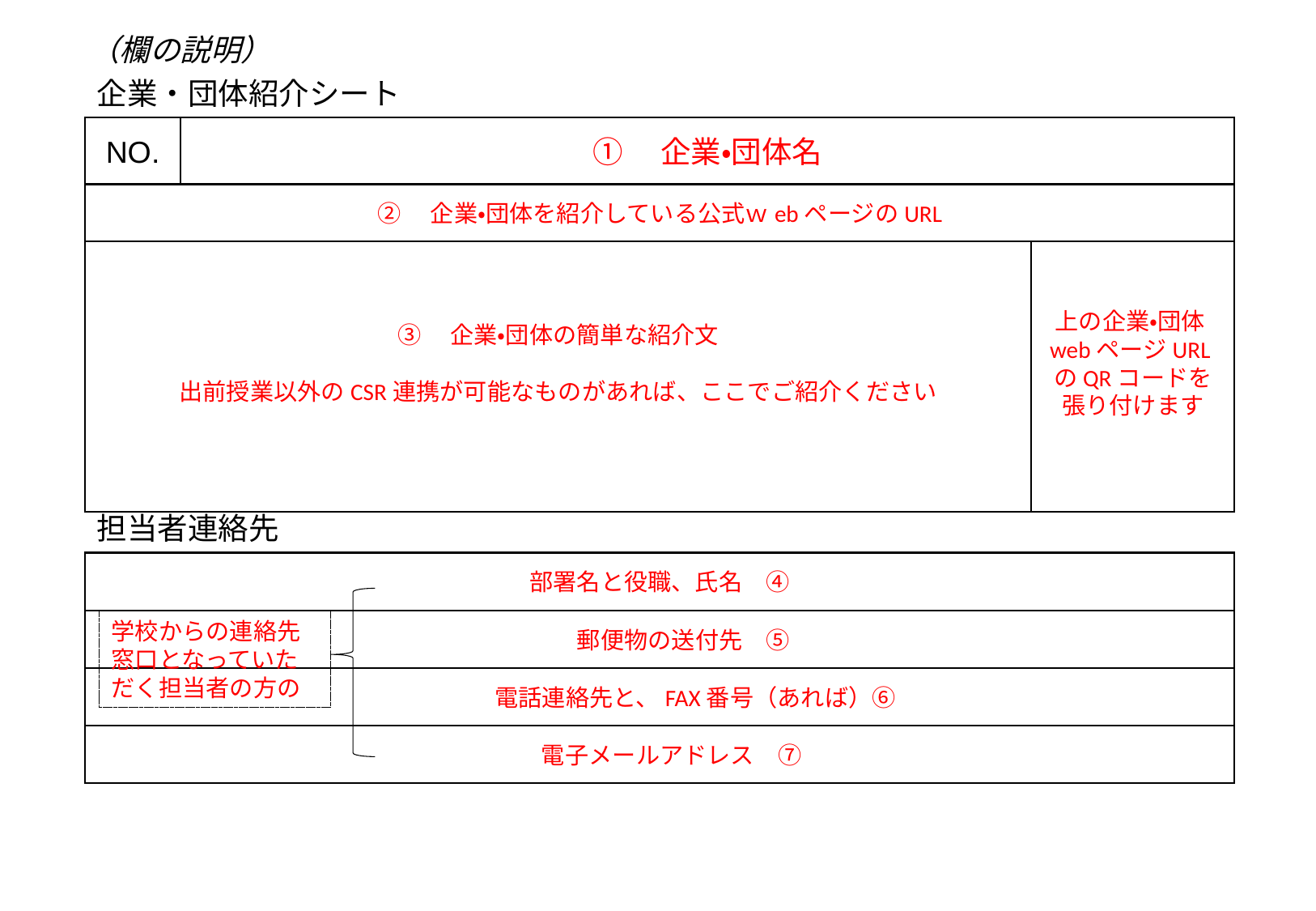

（欄の説明）
企業・団体紹介シート
NO.
①　企業・団体名
②　企業・団体を紹介している公式ｗebページのURL
③　企業・団体の簡単な紹介文

出前授業以外のCSR連携が可能なものがあれば、ここでご紹介ください

上の企業・団体webページURLのQRコードを張り付けます

担当者連絡先
部署名と役職、氏名　④
　　郵便物の送付先　⑤
　　　電話連絡先と、FAX番号（あれば）⑥
　電子メールアドレス　⑦

学校からの連絡先窓口となっていただく担当者の方の